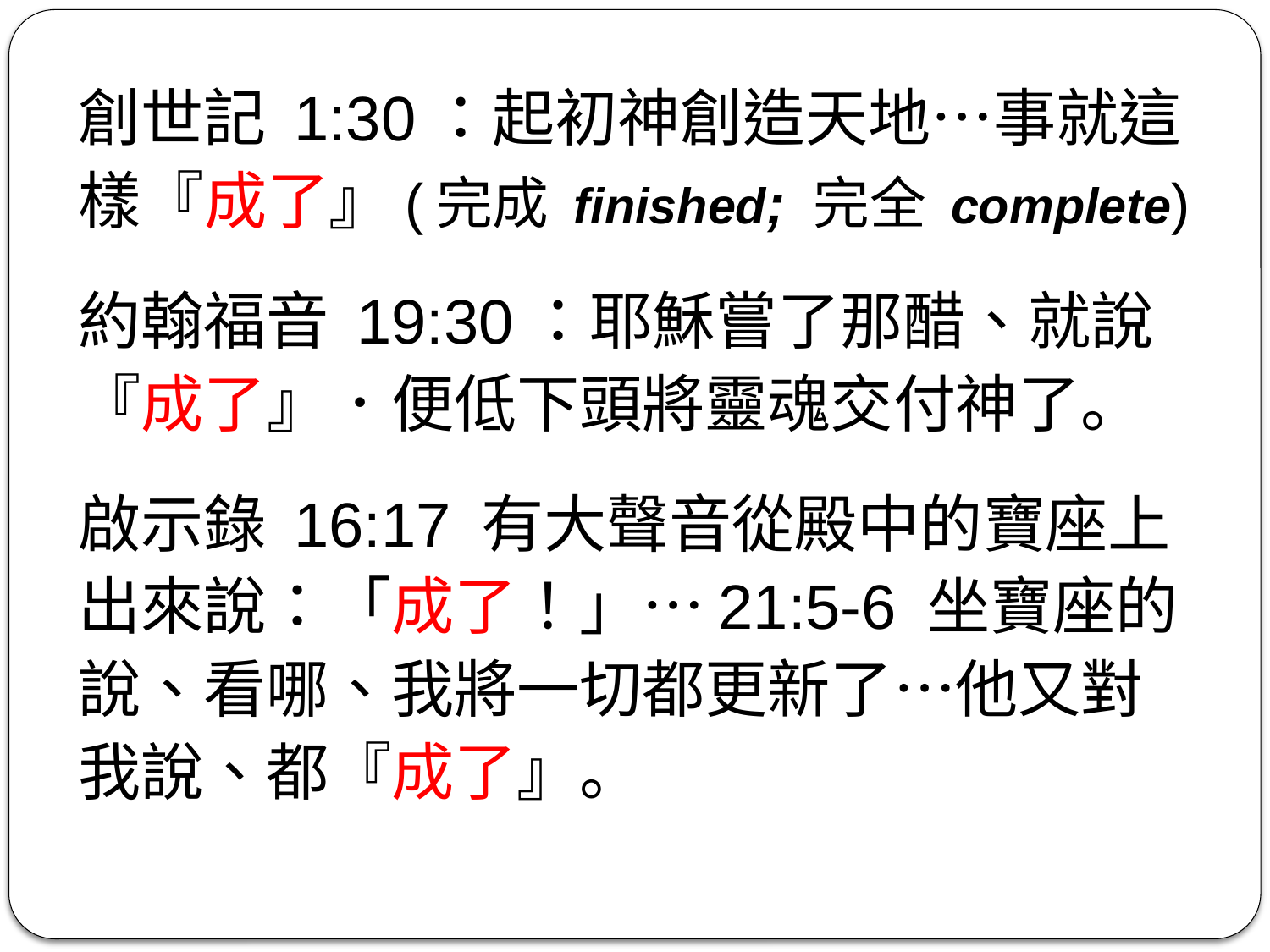

創世記 1:30：起初神創造天地…事就這樣『成了』(完成 finished; 完全 complete)
約翰福音 19:30：耶穌嘗了那醋、就說『成了』．便低下頭將靈魂交付神了。
啟示錄 16:17 有大聲音從殿中的寶座上出來說：「成了！」…21:5-6 坐寶座的說、看哪、我將一切都更新了…他又對我說、都『成了』。